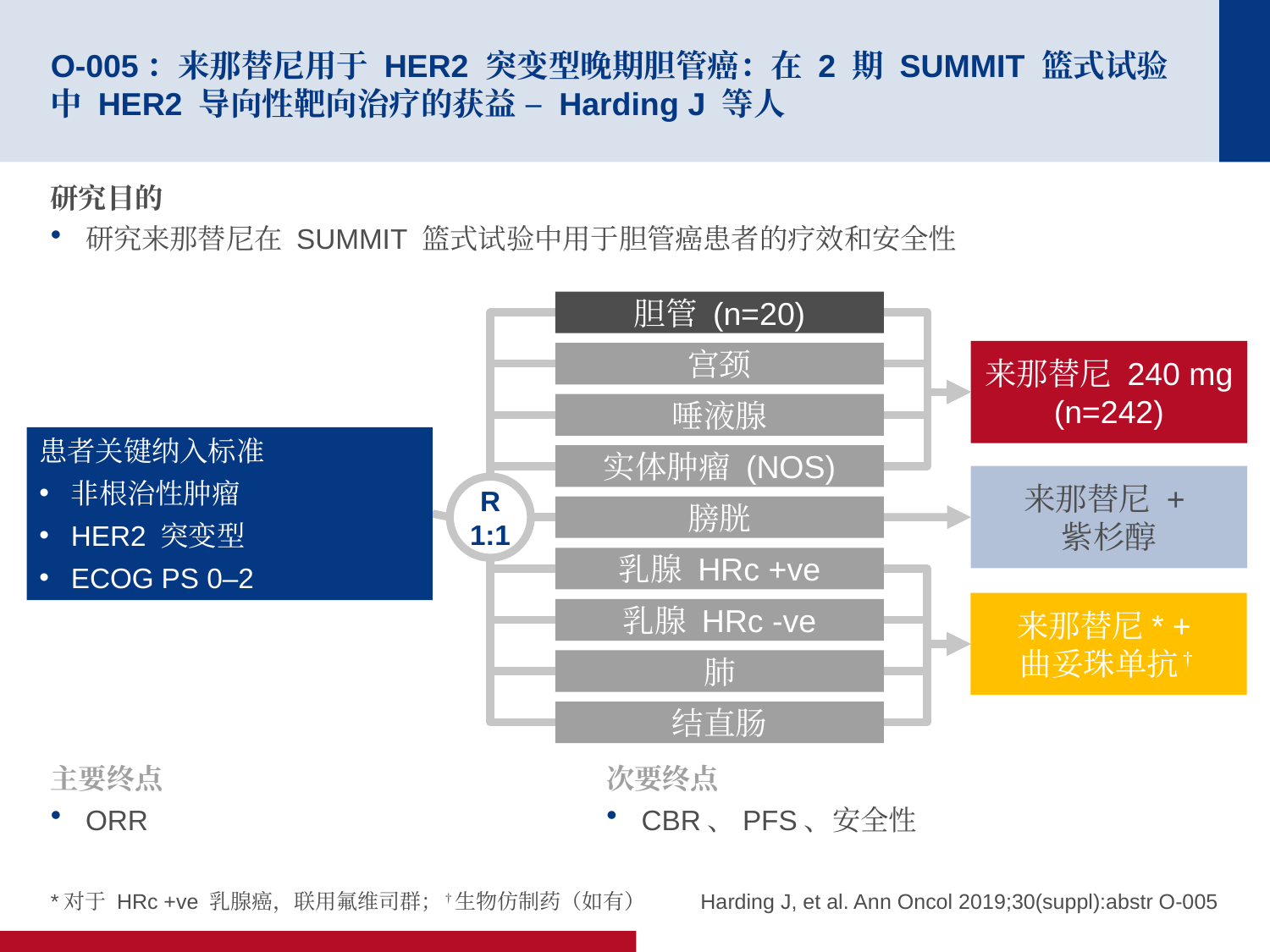

# O-005：来那替尼用于 HER2 突变型晚期胆管癌：在 2 期 SUMMIT 篮式试验中 HER2 导向性靶向治疗的获益 – Harding J 等人
研究目的
研究来那替尼在 SUMMIT 篮式试验中用于胆管癌患者的疗效和安全性
胆管 (n=20)
来那替尼 240 mg
(n=242)
宫颈
唾液腺
患者关键纳入标准
非根治性肿瘤
HER2 突变型
ECOG PS 0–2
实体肿瘤 (NOS)
来那替尼 +
紫杉醇
R
1:1
膀胱
乳腺 HRc +ve
来那替尼* +
曲妥珠单抗†
乳腺 HRc -ve
肺
结直肠
主要终点
ORR

次要终点
CBR、PFS、安全性
*对于 HRc +ve 乳腺癌，联用氟维司群；†生物仿制药（如有）
Harding J, et al. Ann Oncol 2019;30(suppl):abstr O-005